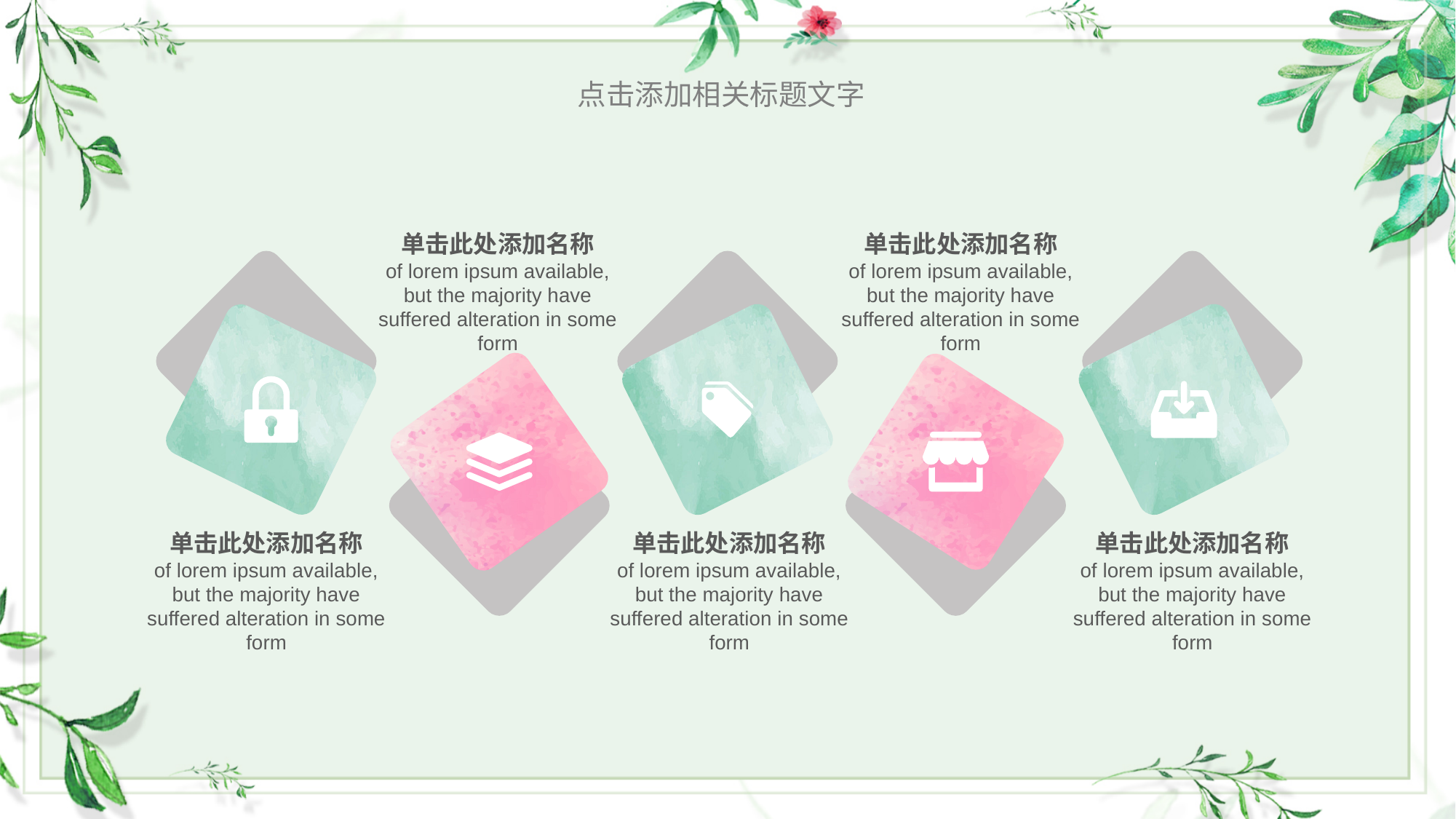

点击添加相关标题文字
单击此处添加名称
of lorem ipsum available, but the majority have suffered alteration in some form
单击此处添加名称
of lorem ipsum available, but the majority have suffered alteration in some form

单击此处添加名称
of lorem ipsum available, but the majority have suffered alteration in some form
单击此处添加名称
of lorem ipsum available, but the majority have suffered alteration in some form
单击此处添加名称
of lorem ipsum available, but the majority have suffered alteration in some form